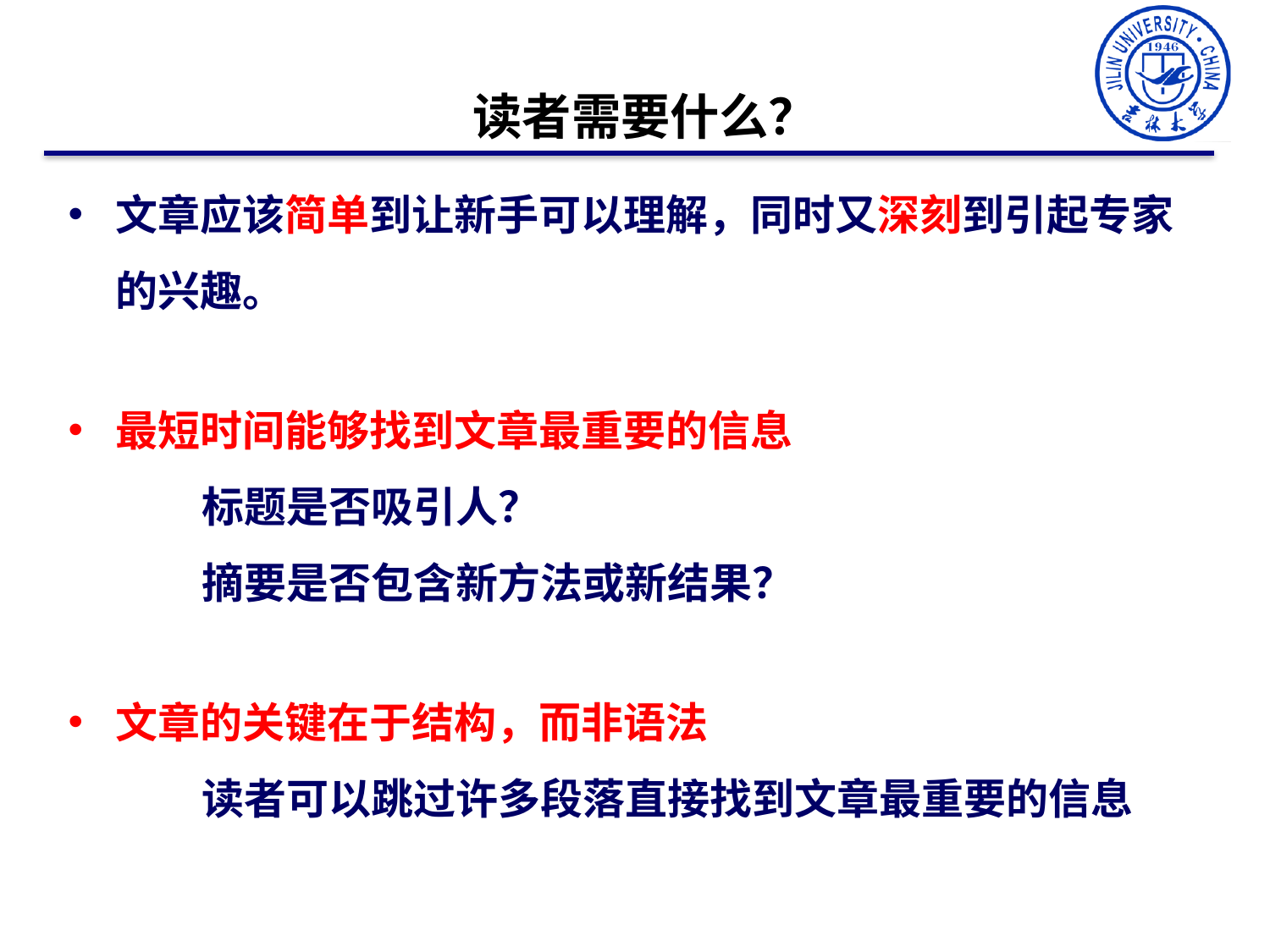

读者需要什么？
文章应该简单到让新手可以理解，同时又深刻到引起专家的兴趣。

最短时间能够找到文章最重要的信息
             标题是否吸引人？
             摘要是否包含新方法或新结果？

文章的关键在于结构，而非语法
             读者可以跳过许多段落直接找到文章最重要的信息